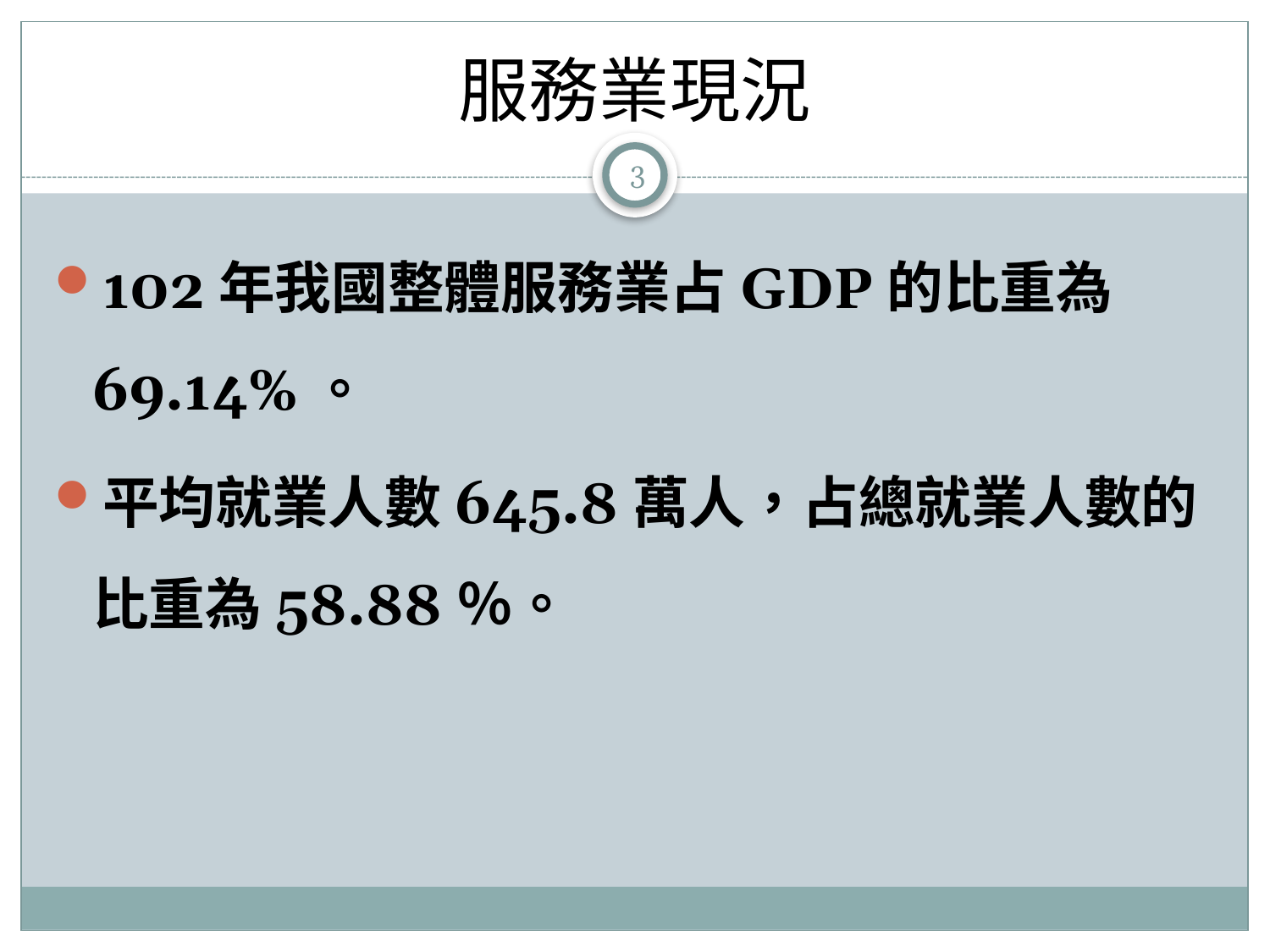

# 服務業現況
3
102年我國整體服務業占GDP的比重為69.14%。
平均就業人數645.8萬人，占總就業人數的比重為58.88％。